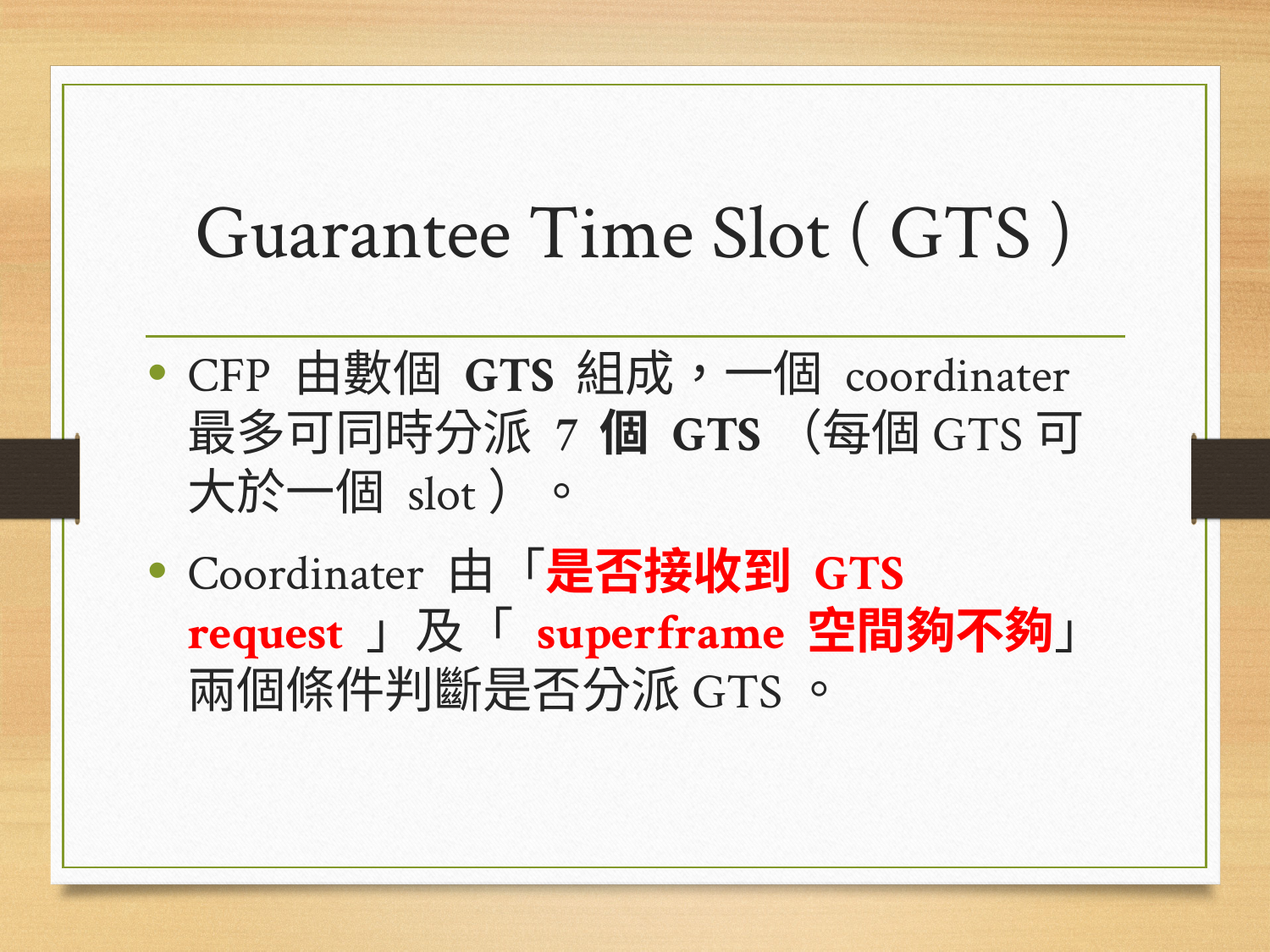

# Guarantee Time Slot ( GTS )
CFP 由數個 GTS 組成，一個 coordinater 最多可同時分派 7 個 GTS（每個GTS可大於一個 slot）。
Coordinater 由「是否接收到 GTS request 」及「 superframe 空間夠不夠」兩個條件判斷是否分派GTS。